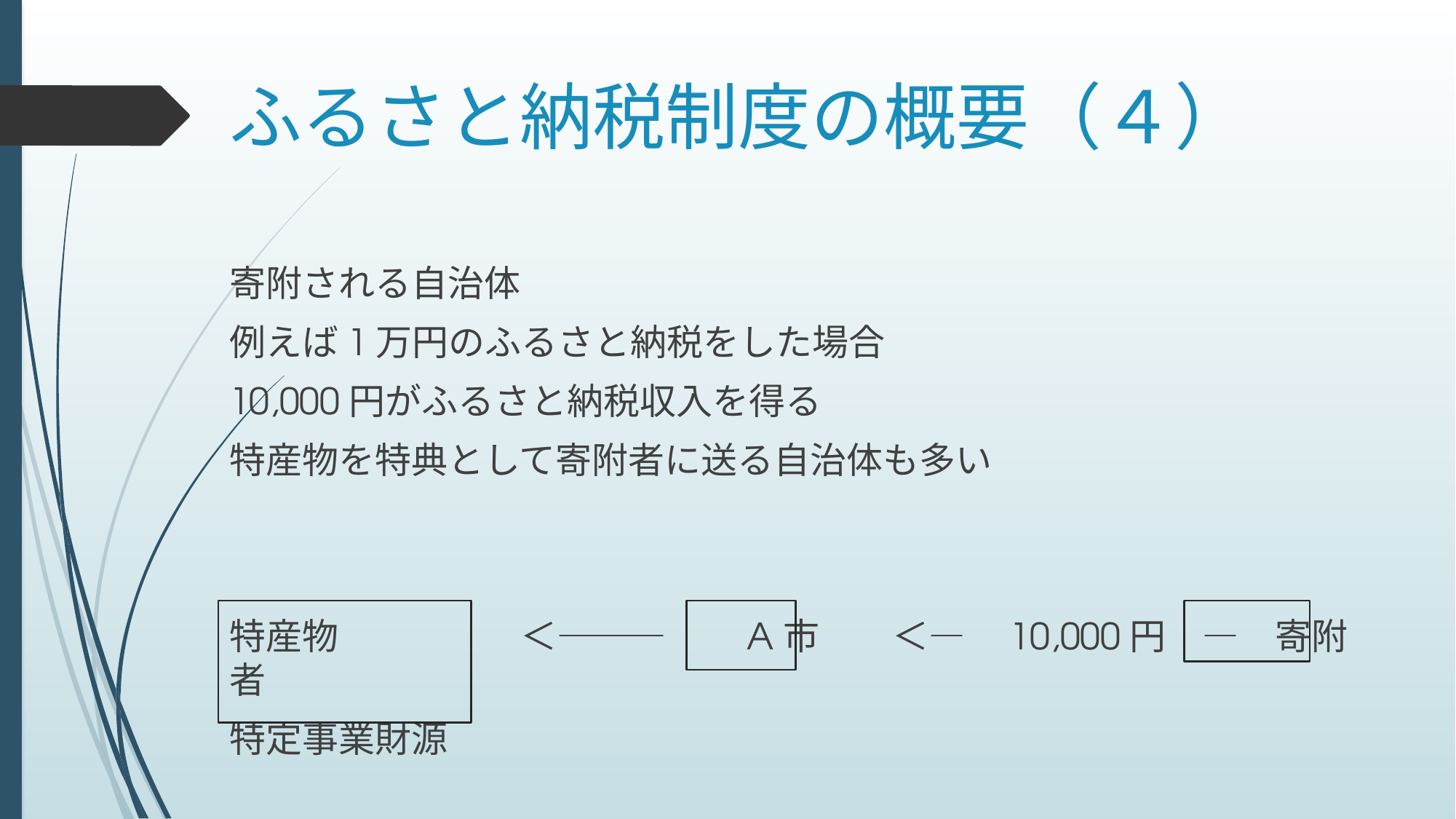

# ふるさと納税制度の概要（４）
寄附される自治体
例えば1万円のふるさと納税をした場合
10,000円がふるさと納税収入を得る
特産物を特典として寄附者に送る自治体も多い

特産物　　　　　＜―――　　A市　　＜―　10,000円　―　寄附者
特定事業財源